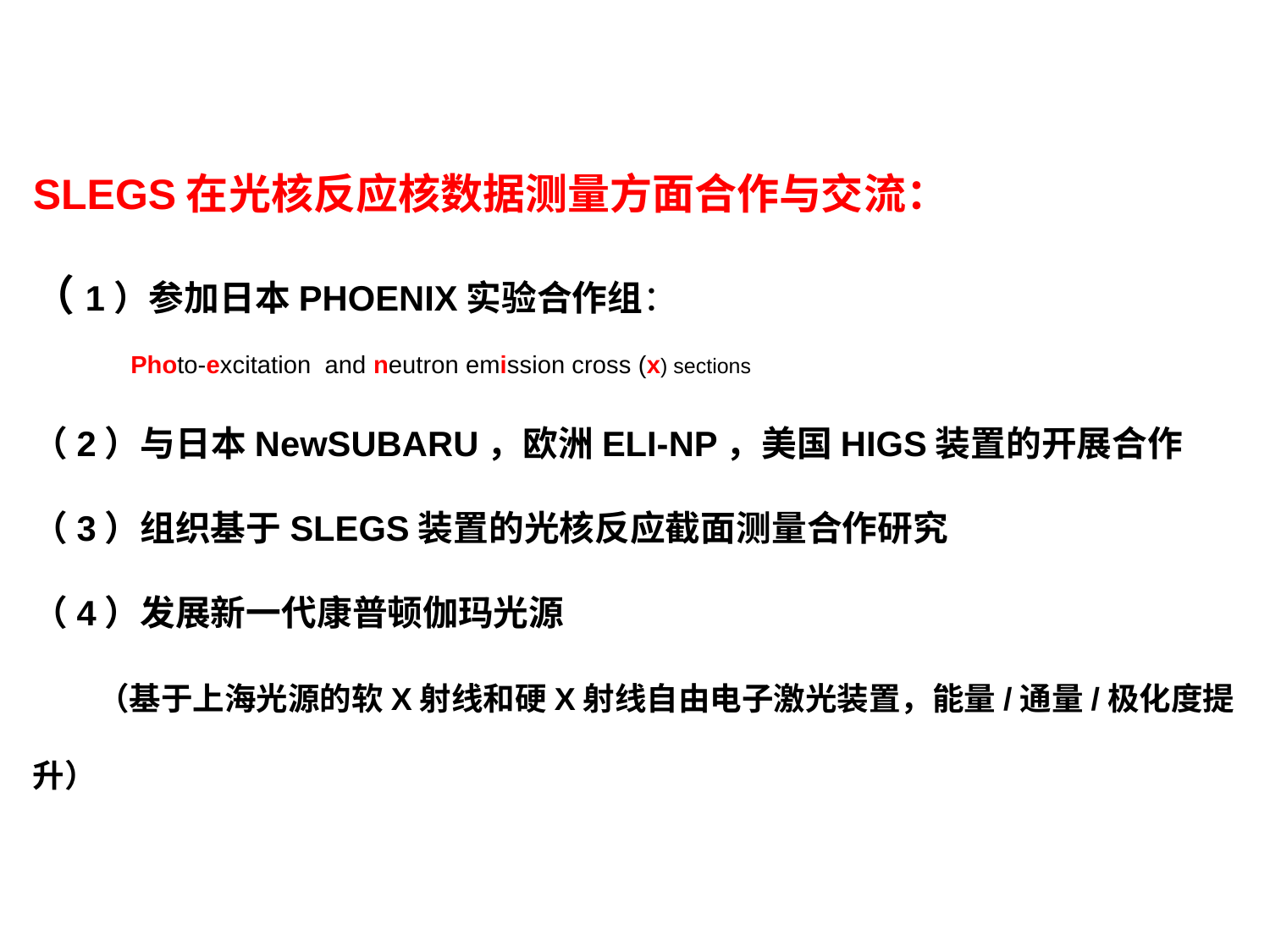

SLEGS在光核反应核数据测量方面合作与交流：
（1）参加日本PHOENIX实验合作组：
              Photo-excitation  and neutron emission cross (x) sections
（2）与日本NewSUBARU，欧洲ELI-NP，美国HIGS装置的开展合作
（3）组织基于SLEGS装置的光核反应截面测量合作研究
（4）发展新一代康普顿伽玛光源
       （基于上海光源的软X射线和硬X射线自由电子激光装置，能量/通量/极化度提升）